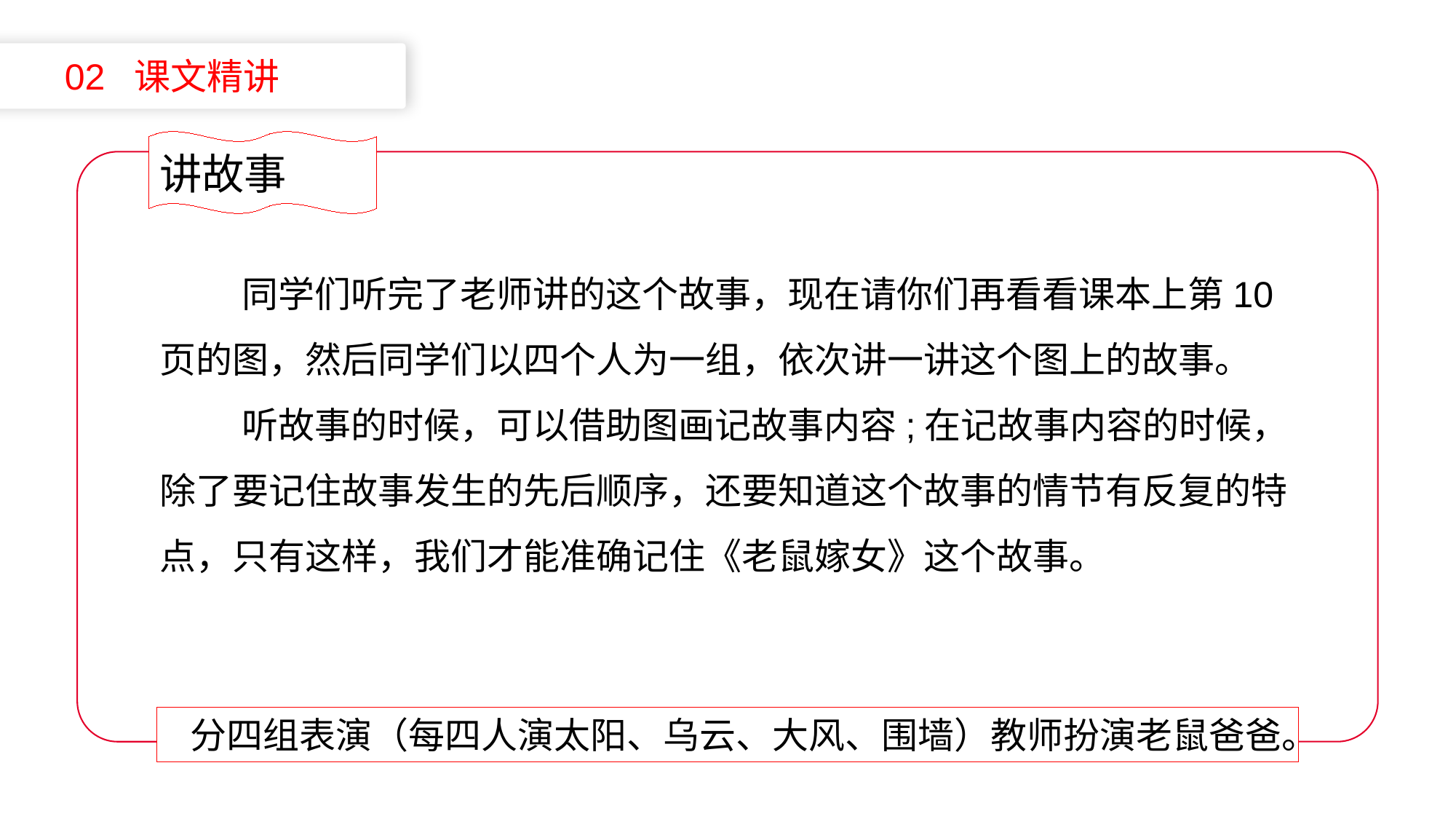

02  课文精讲
讲故事

         同学们听完了老师讲的这个故事，现在请你们再看看课本上第10页的图，然后同学们以四个人为一组，依次讲一讲这个图上的故事。
         听故事的时候，可以借助图画记故事内容;在记故事内容的时候，除了要记住故事发生的先后顺序，还要知道这个故事的情节有反复的特点，只有这样，我们才能准确记住《老鼠嫁女》这个故事。
 分四组表演（每四人演太阳、乌云、大风、围墙）教师扮演老鼠爸爸。